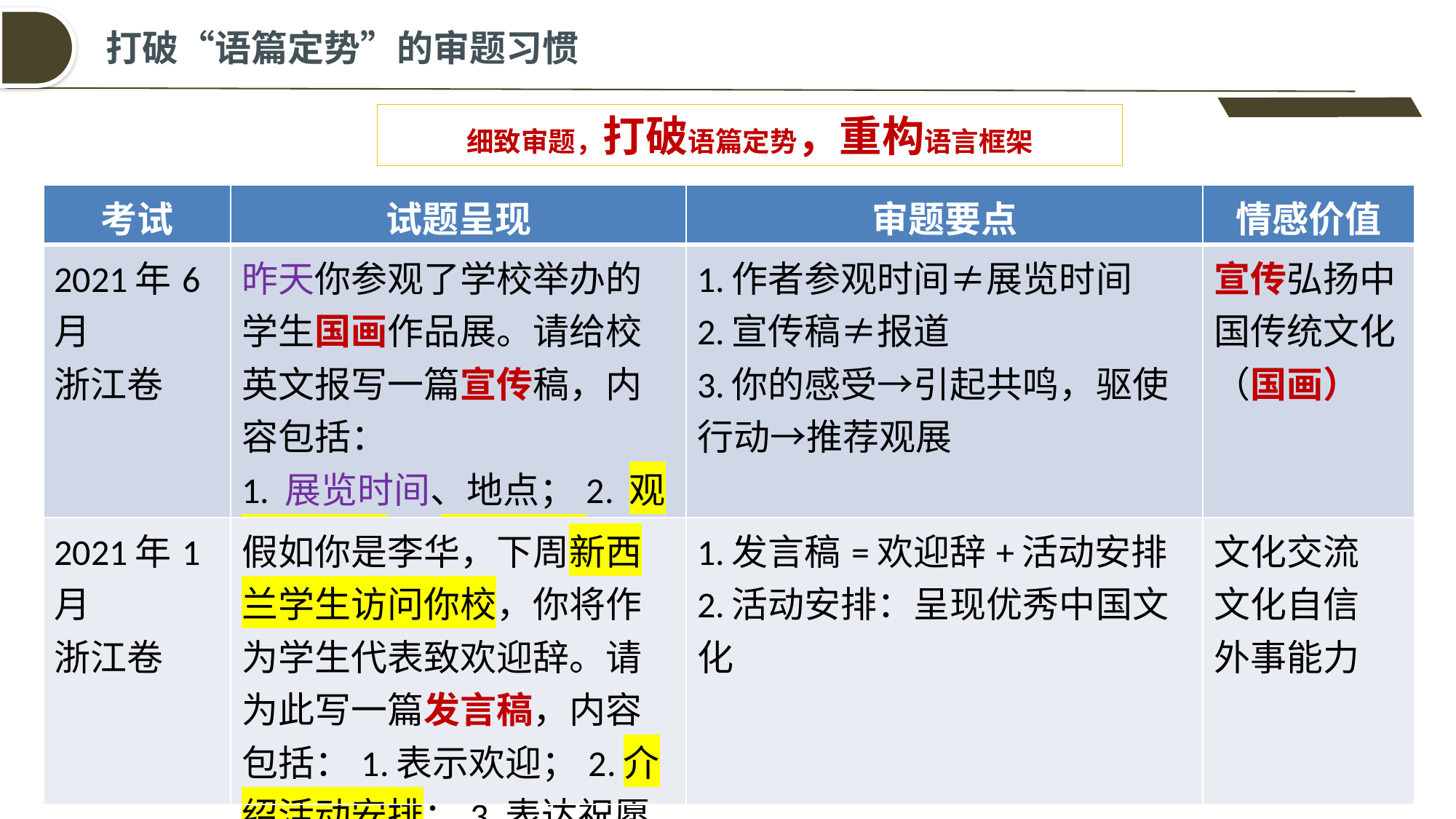

打破“语篇定势”的审题习惯

细致审题，打破语篇定势，重构语言框架
| 考试 | 试题呈现 | 审题要点 | 情感价值 |
| --- | --- | --- | --- |
| 2021年6月 浙江卷 | 昨天你参观了学校举办的学生国画作品展。请给校英文报写一篇宣传稿，内容包括： 1. 展览时间、地点；2. 观展感受；3. 推荐观展。 | 1.作者参观时间≠展览时间 2.宣传稿≠报道 3.你的感受→引起共鸣，驱使行动→推荐观展 | 宣传弘扬中国传统文化（国画） |
| 2021年1月 浙江卷 | 假如你是李华，下周新西兰学生访问你校，你将作为学生代表致欢迎辞。请为此写一篇发言稿，内容包括：1.表示欢迎；2.介绍活动安排；3.表达祝愿。 | 1.发言稿=欢迎辞+活动安排 2.活动安排：呈现优秀中国文化 | 文化交流 文化自信 外事能力 |